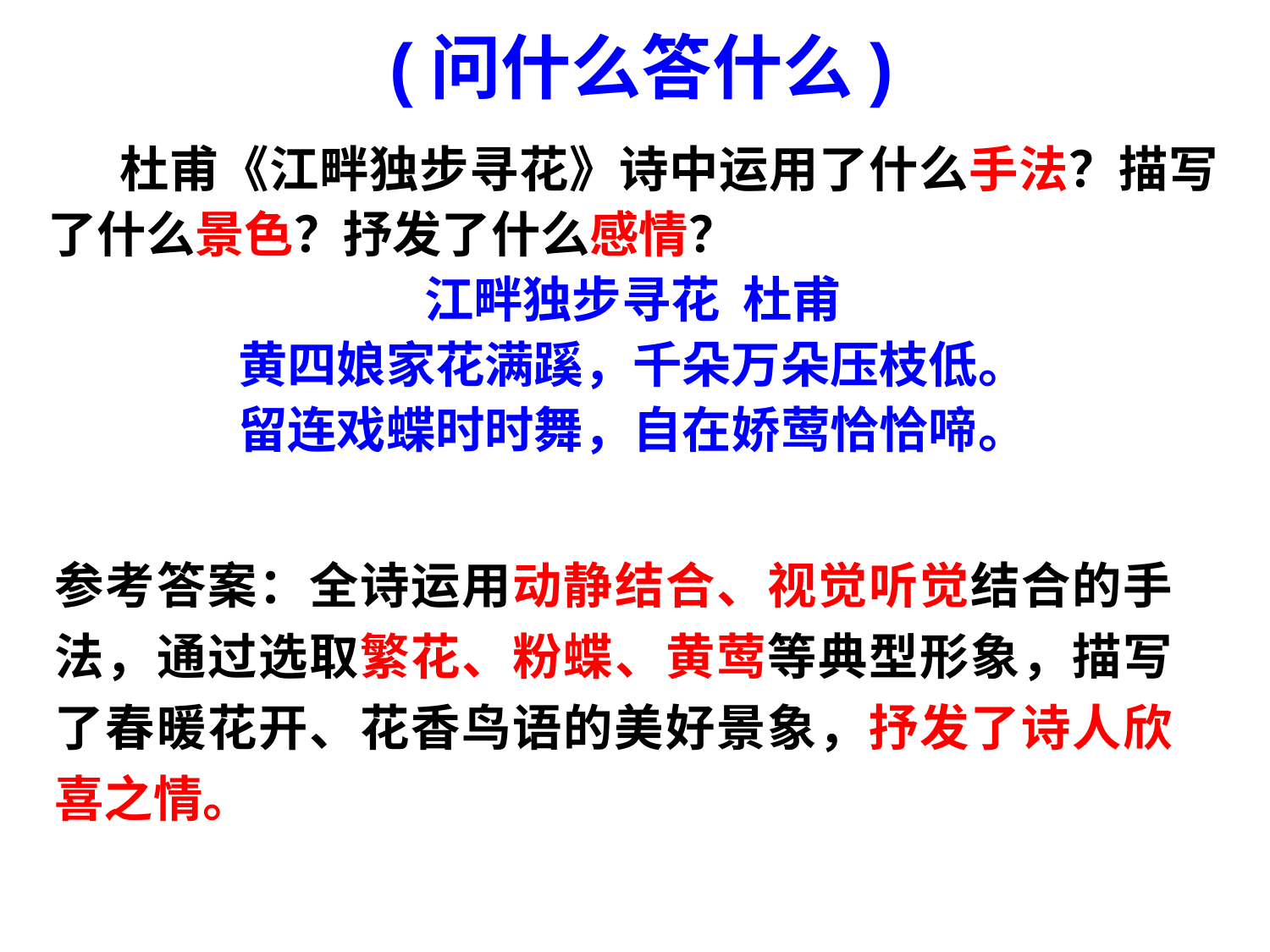

(问什么答什么)
     杜甫《江畔独步寻花》诗中运用了什么手法？描写了什么景色？抒发了什么感情？
江畔独步寻花  杜甫
黄四娘家花满蹊，千朵万朵压枝低。
留连戏蝶时时舞，自在娇莺恰恰啼。
参考答案：全诗运用动静结合、视觉听觉结合的手法，通过选取繁花、粉蝶、黄莺等典型形象，描写了春暖花开、花香鸟语的美好景象，抒发了诗人欣喜之情。